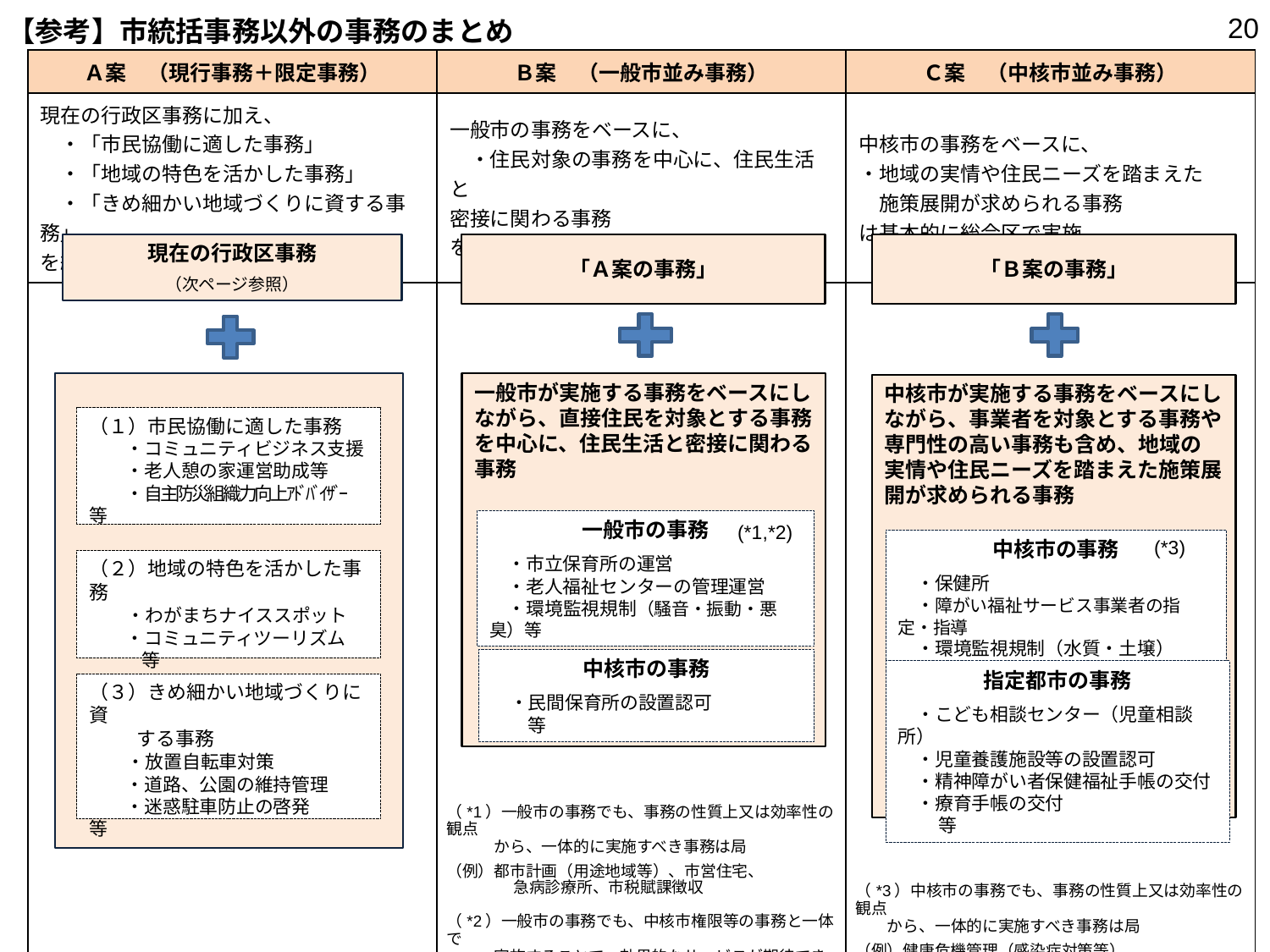

20
【参考】市統括事務以外の事務のまとめ
| Ａ案　（現行事務＋限定事務） | Ｂ案　（一般市並み事務） | Ｃ案　（中核市並み事務） |
| --- | --- | --- |
| 現在の行政区事務に加え、 　・「市民協働に適した事務」 　・「地域の特色を活かした事務」 　・「きめ細かい地域づくりに資する事務」 を総合区で実施 | 一般市の事務をベースに、 　・住民対象の事務を中心に、住民生活と 密接に関わる事務 を幅広く総合区で実施 | 中核市の事務をベースに、 ・地域の実情や住民ニーズを踏まえた 　施策展開が求められる事務 は基本的に総合区で実施 |
|  | （\*1）一般市の事務でも、事務の性質上又は効率性の観点 　　　から、一体的に実施すべき事務は局 （例）都市計画（用途地域等）、市営住宅、 　　　　 急病診療所、市税賦課徴収 （\*2）一般市の事務でも、中核市権限等の事務と一体で 　　　実施することで、効果的なサービスが期待できるもの 　　　は局（Ｃ案では総合区） （例）障がい者自立支援給付 | （\*3）中核市の事務でも、事務の性質上又は効率性の観点 　　から、一体的に実施すべき事務は局 （例）健康危機管理（感染症対策等）、 　　　　 建築確認関係事務、生活保護医療要否判定、計量 |
現在の行政区事務

（次ページ参照）
「Ａ案の事務」
「Ｂ案の事務」

一般市が実施する事務をベースにしながら、直接住民を対象とする事務を中心に、住民生活と密接に関わる事務
中核市が実施する事務をベースにしながら、事業者を対象とする事務や専門性の高い事務も含め、地域の実情や住民ニーズを踏まえた施策展開が求められる事務
（１）市民協働に適した事務
　　・コミュニティビジネス支援
　　・老人憩の家運営助成等
　　・自主防災組織力向上ｱﾄﾞﾊﾞｲｻﾞｰ　等
一般市の事務

　・市立保育所の運営
　・老人福祉センターの管理運営
　・環境監視規制（騒音・振動・悪臭）等
中核市の事務

　・民間保育所の設置認可　　　　　　等
(*1,*2)
中核市の事務

　・保健所
　・障がい福祉サービス事業者の指定・指導
　・環境監視規制（水質・土壌）　　等
指定都市の事務

　・こども相談センター（児童相談所）
　・児童養護施設等の設置認可
　・精神障がい者保健福祉手帳の交付
　・療育手帳の交付　　　　　　　　　　 等
(*3)
（２）地域の特色を活かした事務
　　・わがまちナイススポット
　　・コミュニティツーリズム　　 　   等
（３）きめ細かい地域づくりに資
　　  する事務
　　・放置自転車対策
　　・道路、公園の維持管理
　　・迷惑駐車防止の啓発　   　等